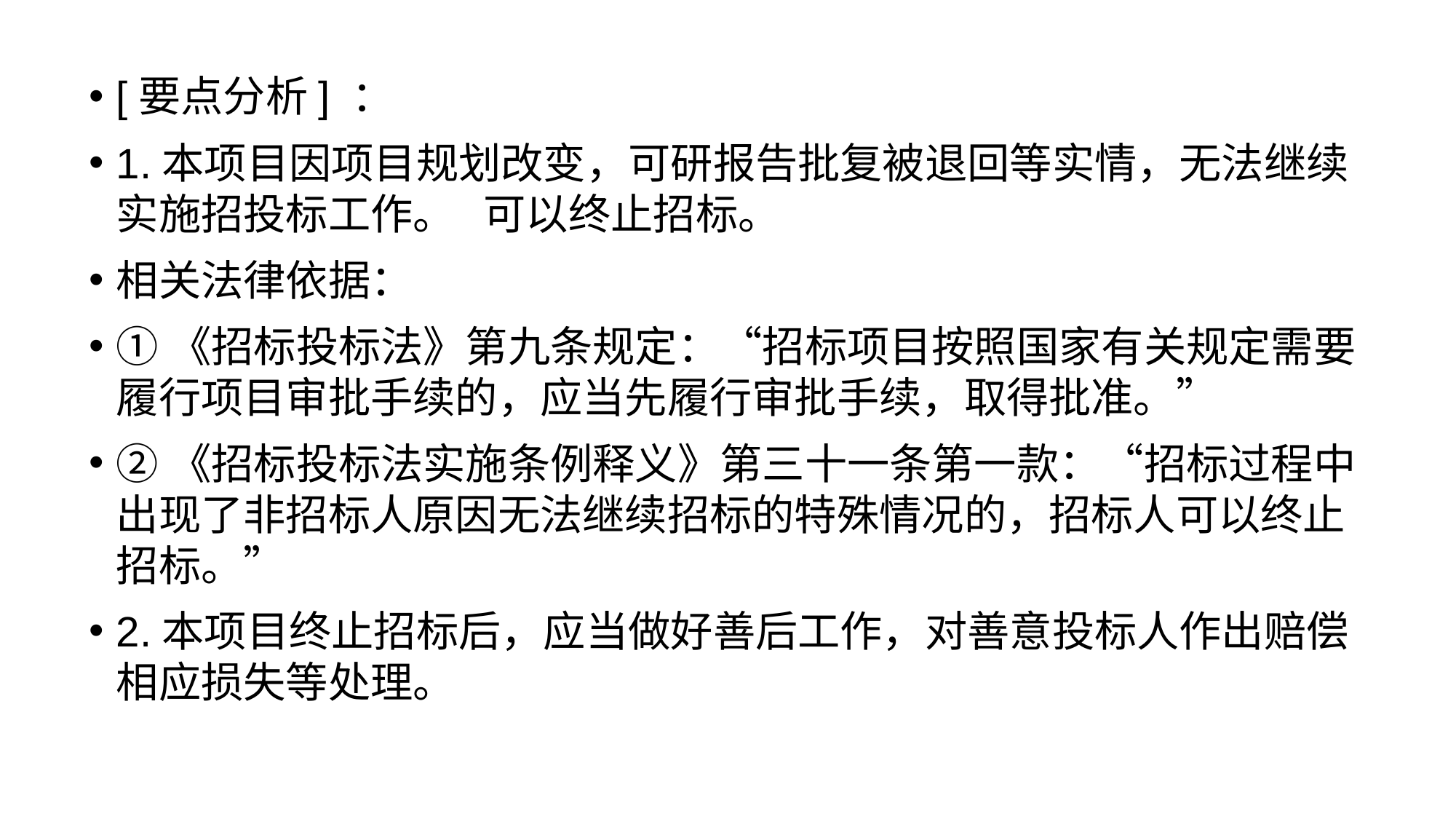

[要点分析] ：
1.本项目因项目规划改变，可研报告批复被退回等实情，无法继续实施招投标工作。   可以终止招标。
相关法律依据：
①《招标投标法》第九条规定：“招标项目按照国家有关规定需要履行项目审批手续的，应当先履行审批手续，取得批准。”
②《招标投标法实施条例释义》第三十一条第一款：“招标过程中出现了非招标人原因无法继续招标的特殊情况的，招标人可以终止招标。”
2.本项目终止招标后，应当做好善后工作，对善意投标人作出赔偿相应损失等处理。